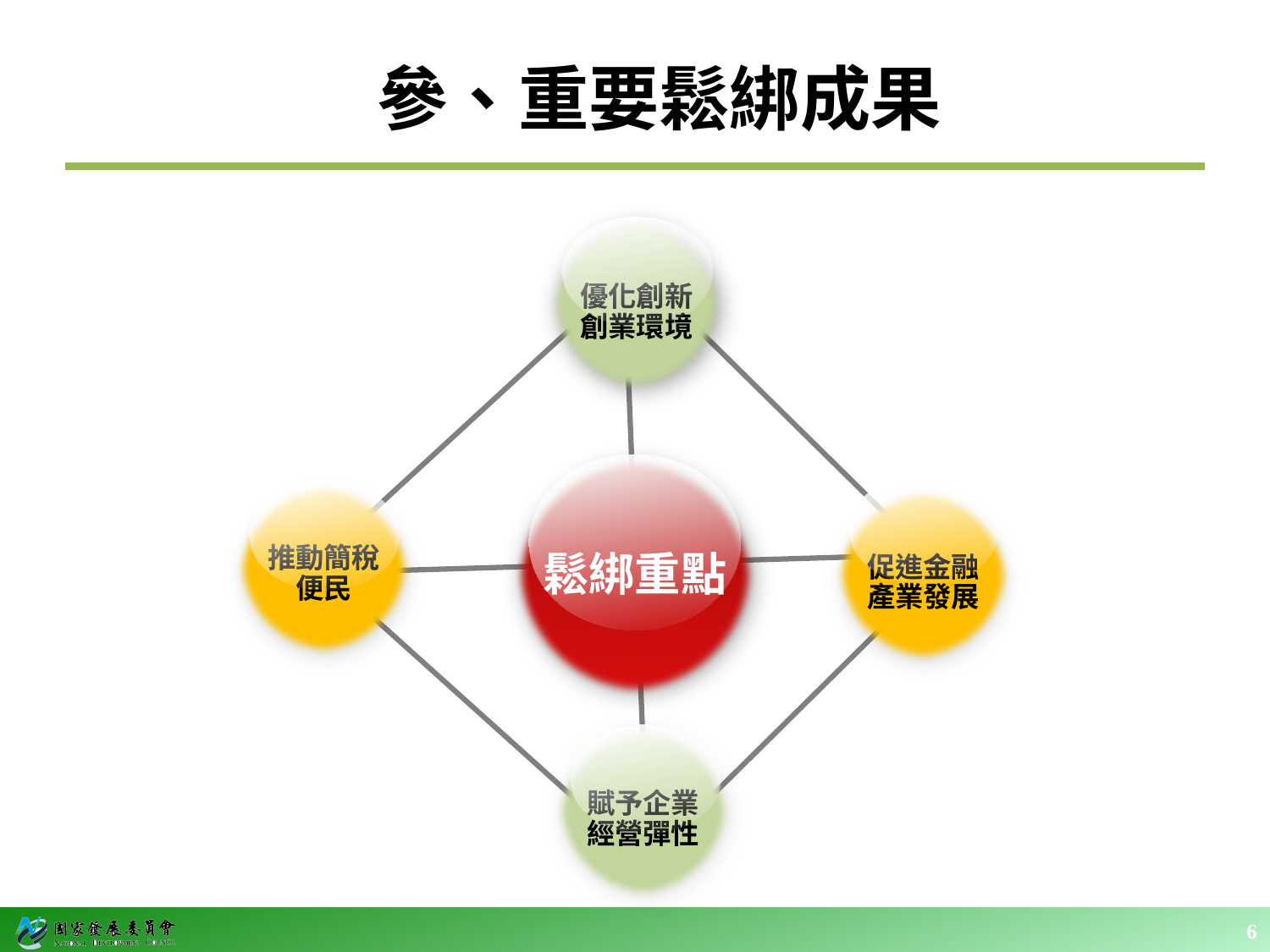

# 參、重要鬆綁成果
優化創新創業環境

鬆綁重點

促進金融產業發展

推動簡稅便民
賦予企業經營彈性

6